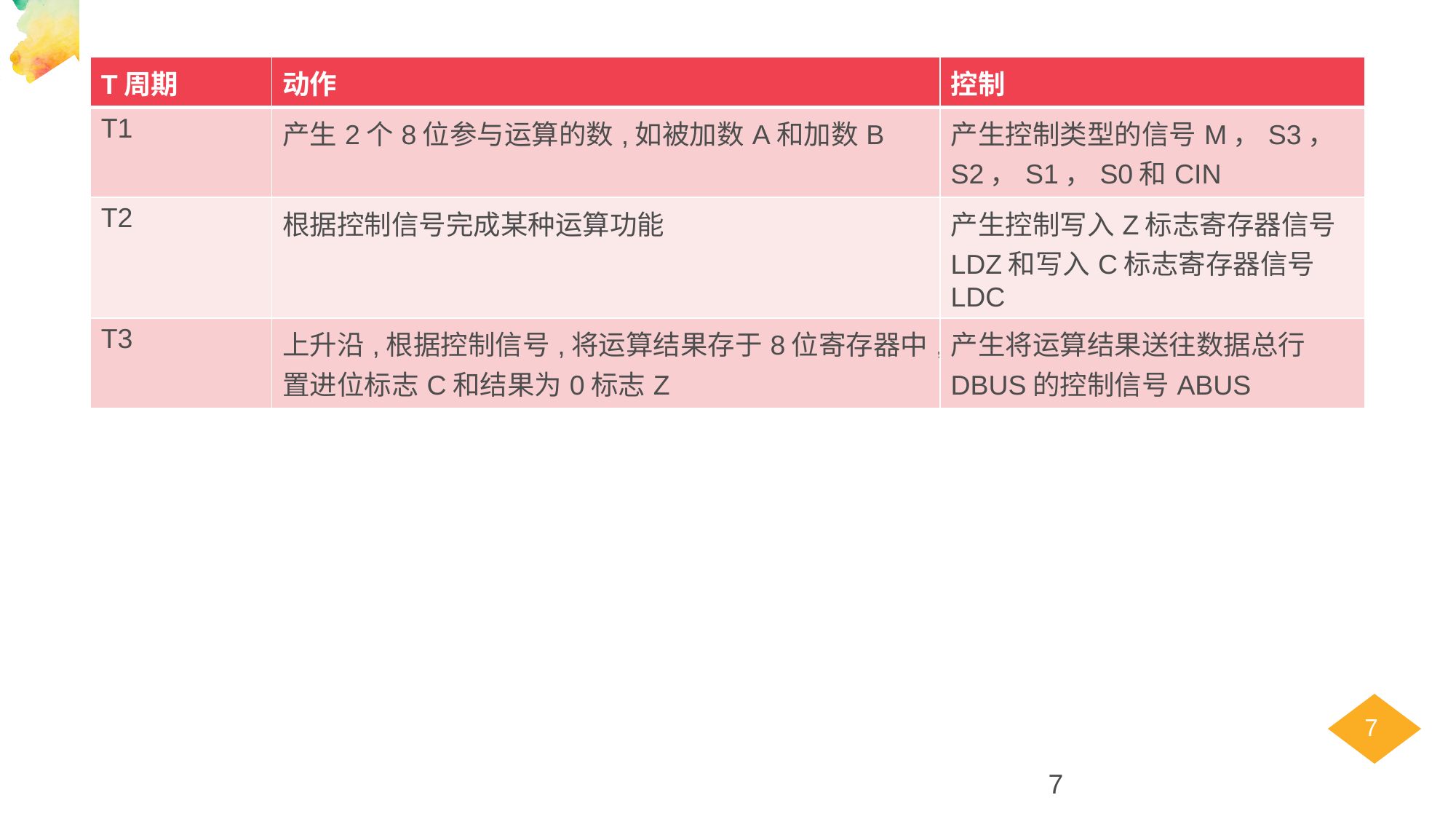

| T周期 | 动作 | 控制 |
| --- | --- | --- |
| T1 | 产生2个8位参与运算的数,如被加数A和加数B | 产生控制类型的信号M，S3，S2，S1，S0和CIN |
| T2 | 根据控制信号完成某种运算功能 | 产生控制写入Z标志寄存器信号LDZ和写入C标志寄存器信号LDC |
| T3 | 上升沿,根据控制信号,将运算结果存于8位寄存器中,置进位标志C和结果为0标志Z | 产生将运算结果送往数据总行DBUS的控制信号ABUS |
7